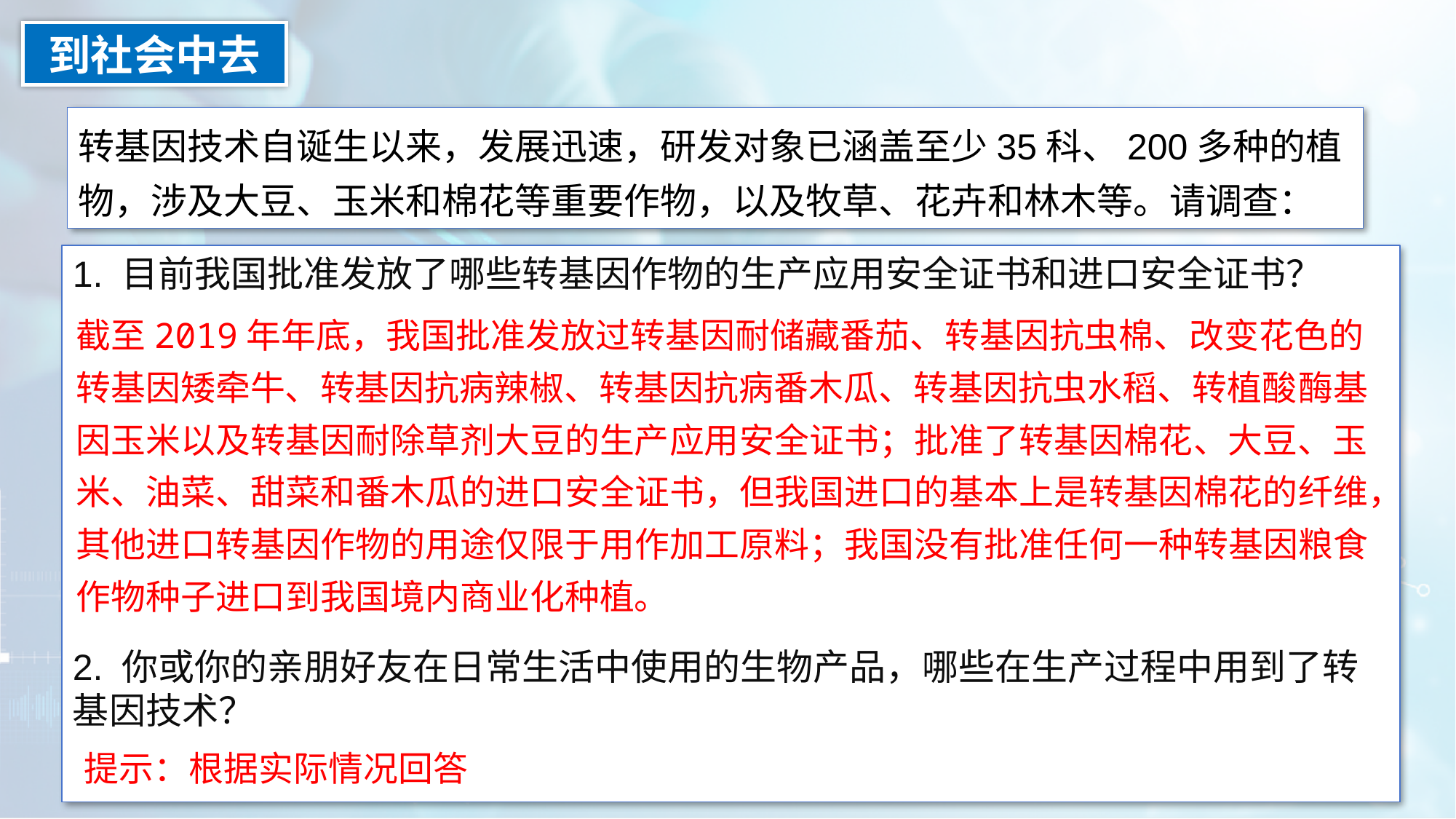

到社会中去
转基因技术自诞生以来，发展迅速，研发对象已涵盖至少35科、200多种的植物，涉及大豆、玉米和棉花等重要作物，以及牧草、花卉和林木等。请调查：

1. 目前我国批准发放了哪些转基因作物的生产应用安全证书和进口安全证书？

2. 你或你的亲朋好友在日常生活中使用的生物产品，哪些在生产过程中用到了转基因技术？
截至2019年年底，我国批准发放过转基因耐储藏番茄、转基因抗虫棉、改变花色的转基因矮牵牛、转基因抗病辣椒、转基因抗病番木瓜、转基因抗虫水稻、转植酸酶基因玉米以及转基因耐除草剂大豆的生产应用安全证书；批准了转基因棉花、大豆、玉米、油菜、甜菜和番木瓜的进口安全证书，但我国进口的基本上是转基因棉花的纤维，其他进口转基因作物的用途仅限于用作加工原料；我国没有批准任何一种转基因粮食作物种子进口到我国境内商业化种植。
提示：根据实际情况回答